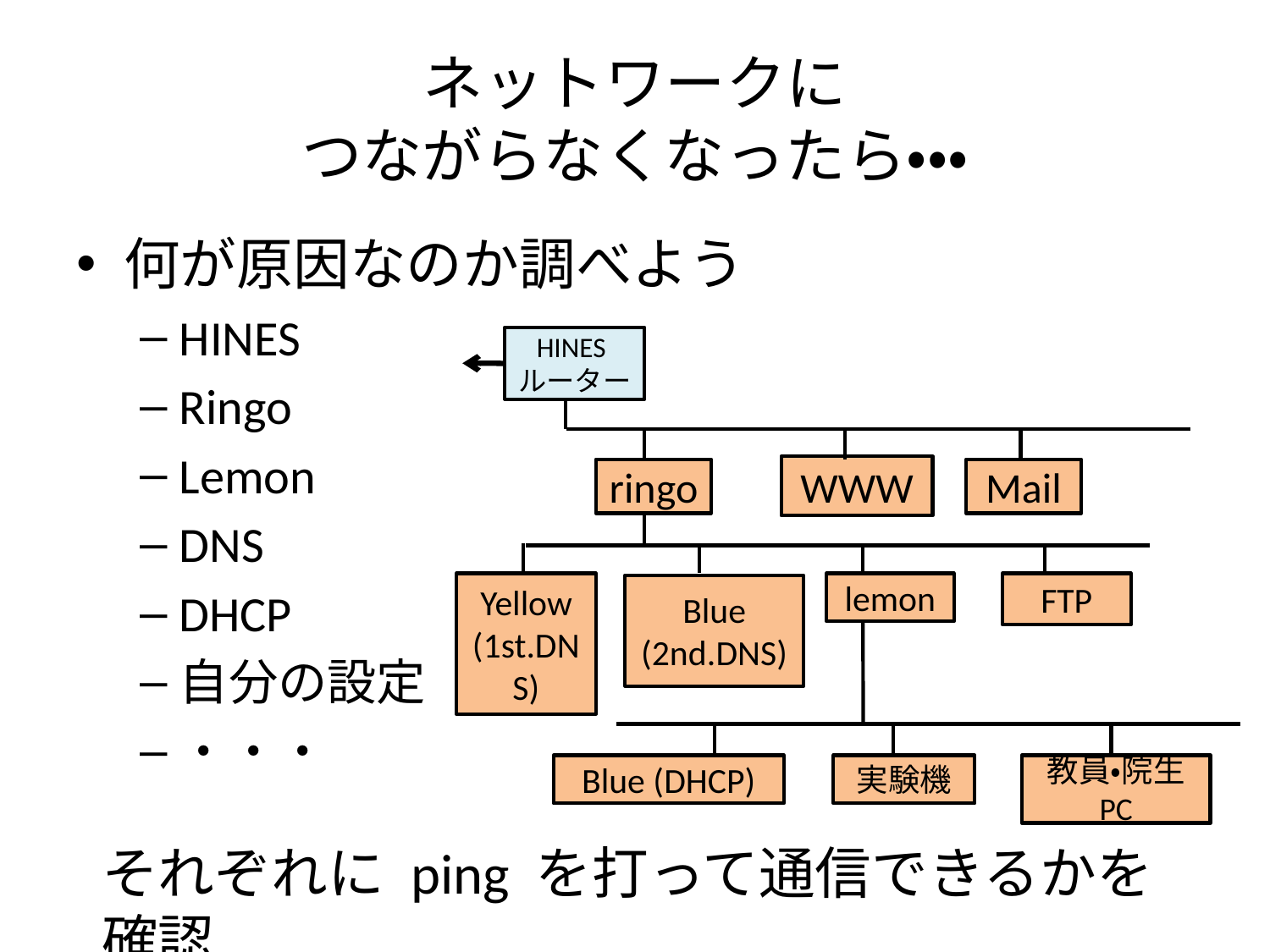

# ネットワークに つながらなくなったら・・・
何が原因なのか調べよう
HINES
Ringo
Lemon
DNS
DHCP
自分の設定
・・・
HINESルーター
WWW
ringo
Mail
Yellow
(1st.DNS)
FTP
lemon
Blue
(2nd.DNS)
教員・院生 PC
Blue (DHCP)
実験機
それぞれに ping を打って通信できるかを確認